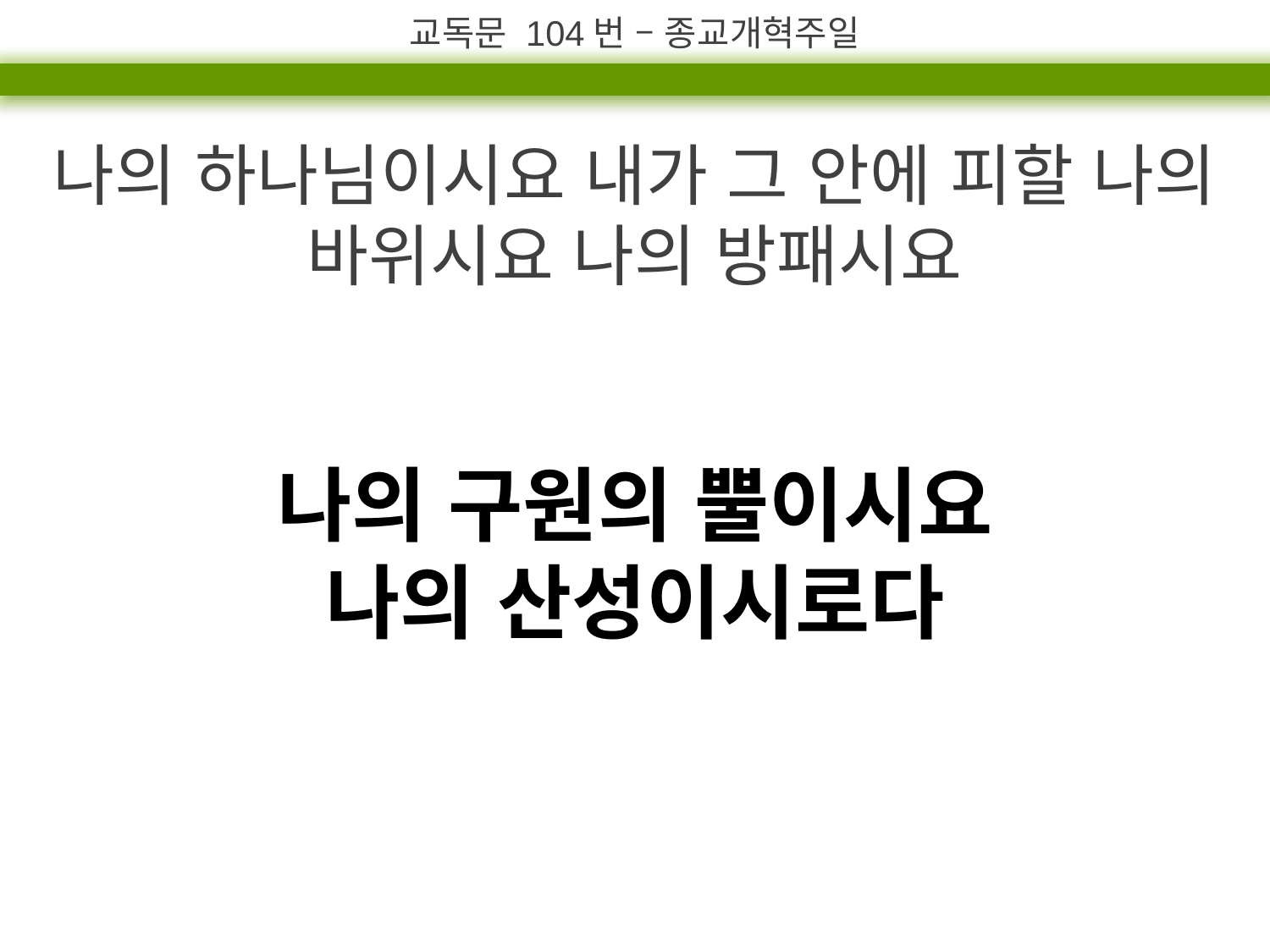

교독문 104번 – 종교개혁주일

나의 하나님이시요 내가 그 안에 피할 나의 바위시요 나의 방패시요
나의 구원의 뿔이시요
나의 산성이시로다